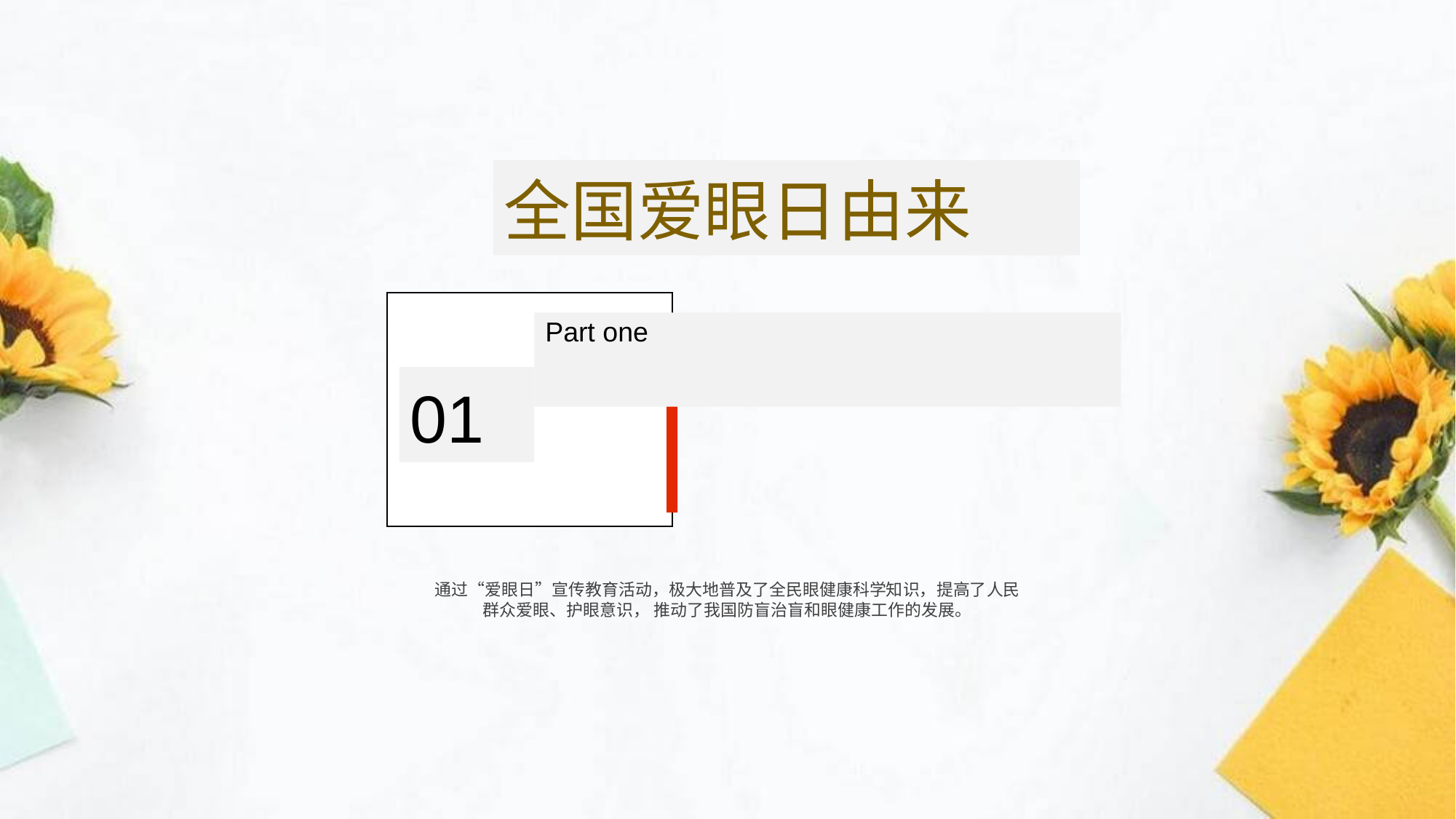

# 全国爱眼日由来
Part one
01
通过“爱眼日”宣传教育活动，极大地普及了全民眼健康科学知识，提高了人民群众爱眼、护眼意识， 推动了我国防盲治盲和眼健康工作的发展。